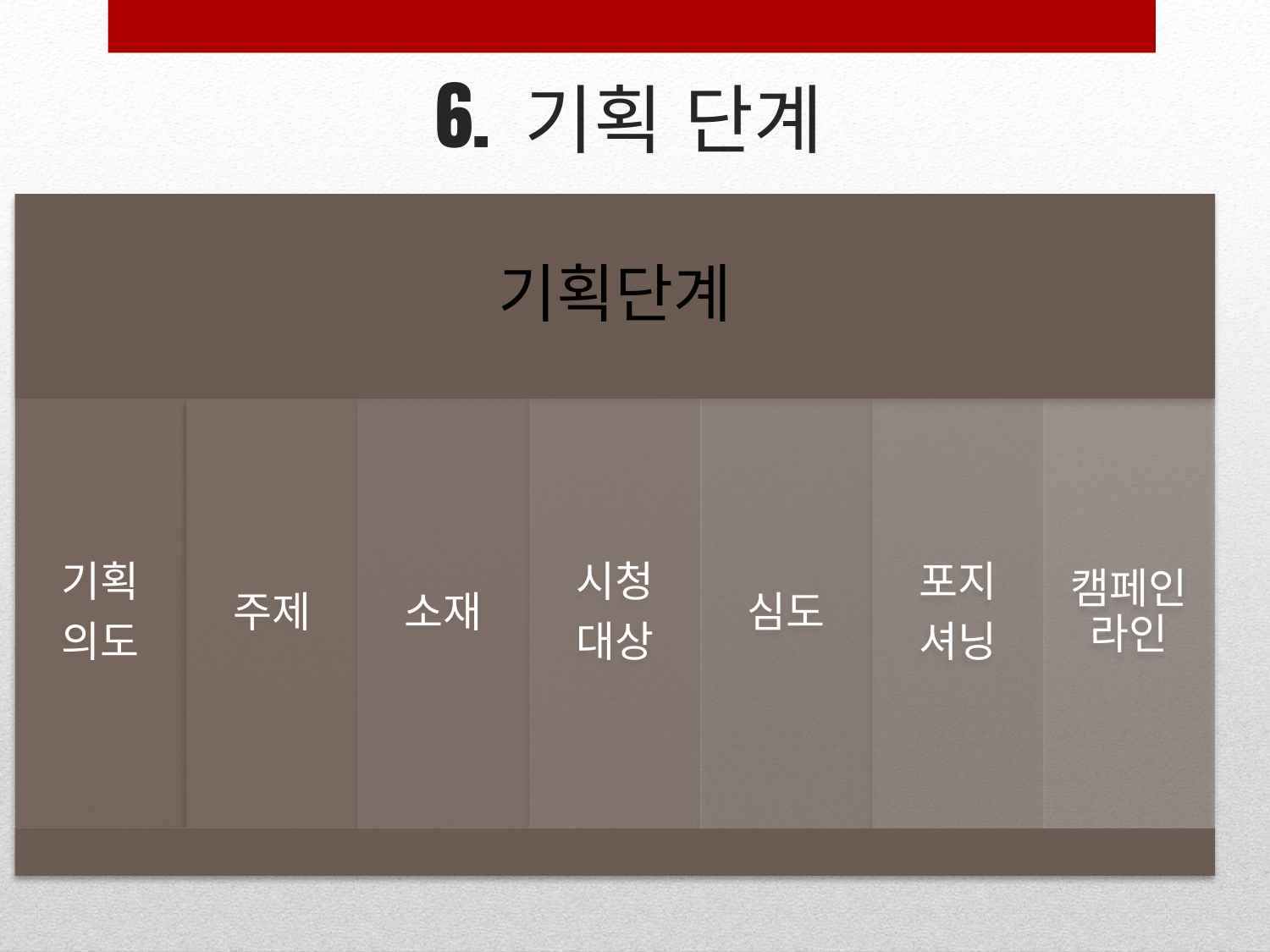

# 6. 기획 단계

기획단계
기획
의도
주제
소재
시청
대상
심도
포지
셔닝
캠페인라인